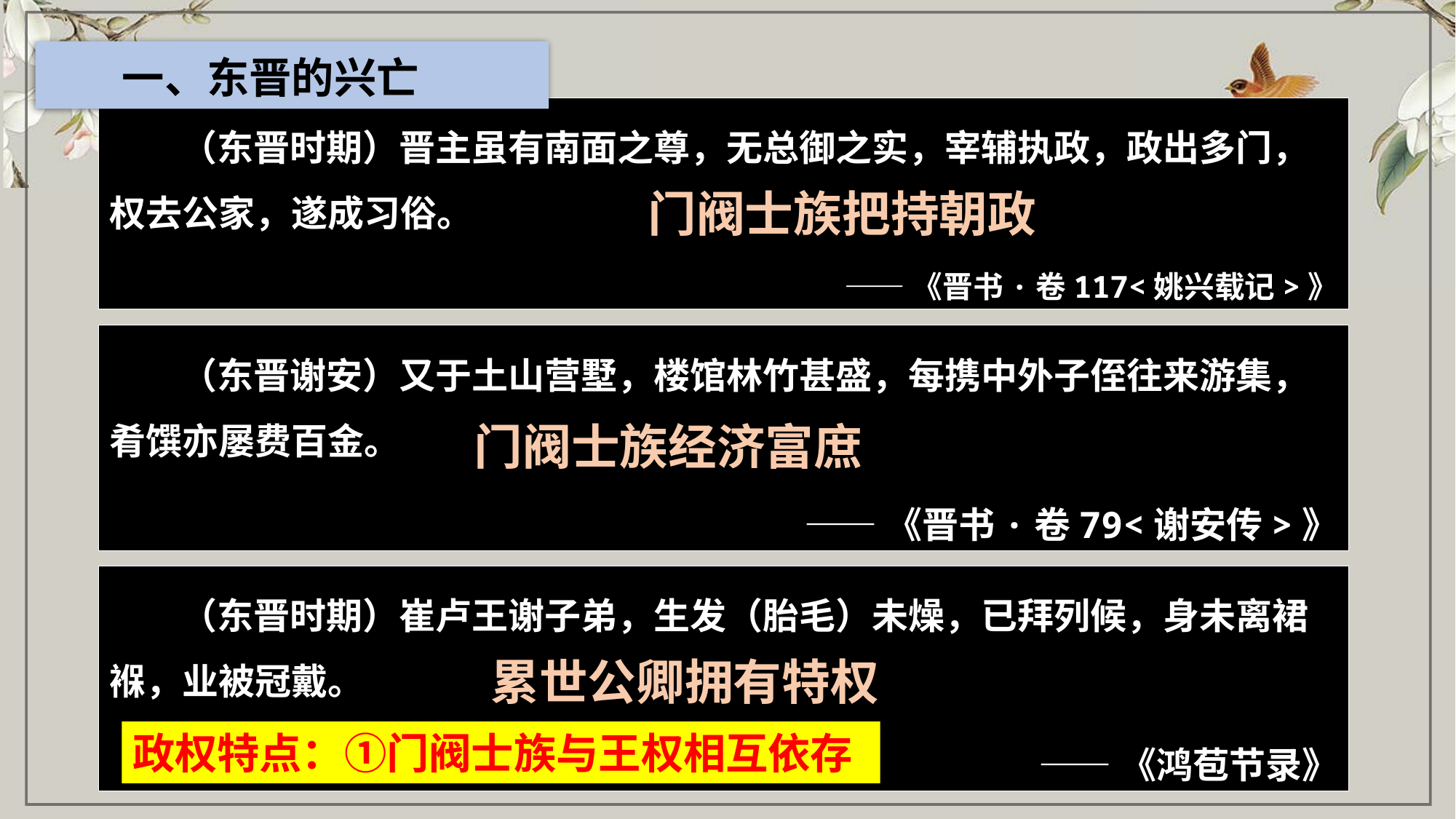

一、东晋的兴亡

 （东晋时期）晋主虽有南面之尊，无总御之实，宰辅执政，政出多门，权去公家，遂成习俗。
                          ——《晋书·卷117<姚兴载记>》
门阀士族把持朝政
 （东晋谢安）又于土山营墅，楼馆林竹甚盛，每携中外子侄往来游集，肴馔亦屡费百金。
                          ——《晋书·卷79<谢安传>》
门阀士族经济富庶
 （东晋时期）崔卢王谢子弟，生发（胎毛）未燥，已拜列候，身未离裙褓，业被冠戴。
                               ——《鸿苞节录》
累世公卿拥有特权
政权特点：①门阀士族与王权相互依存